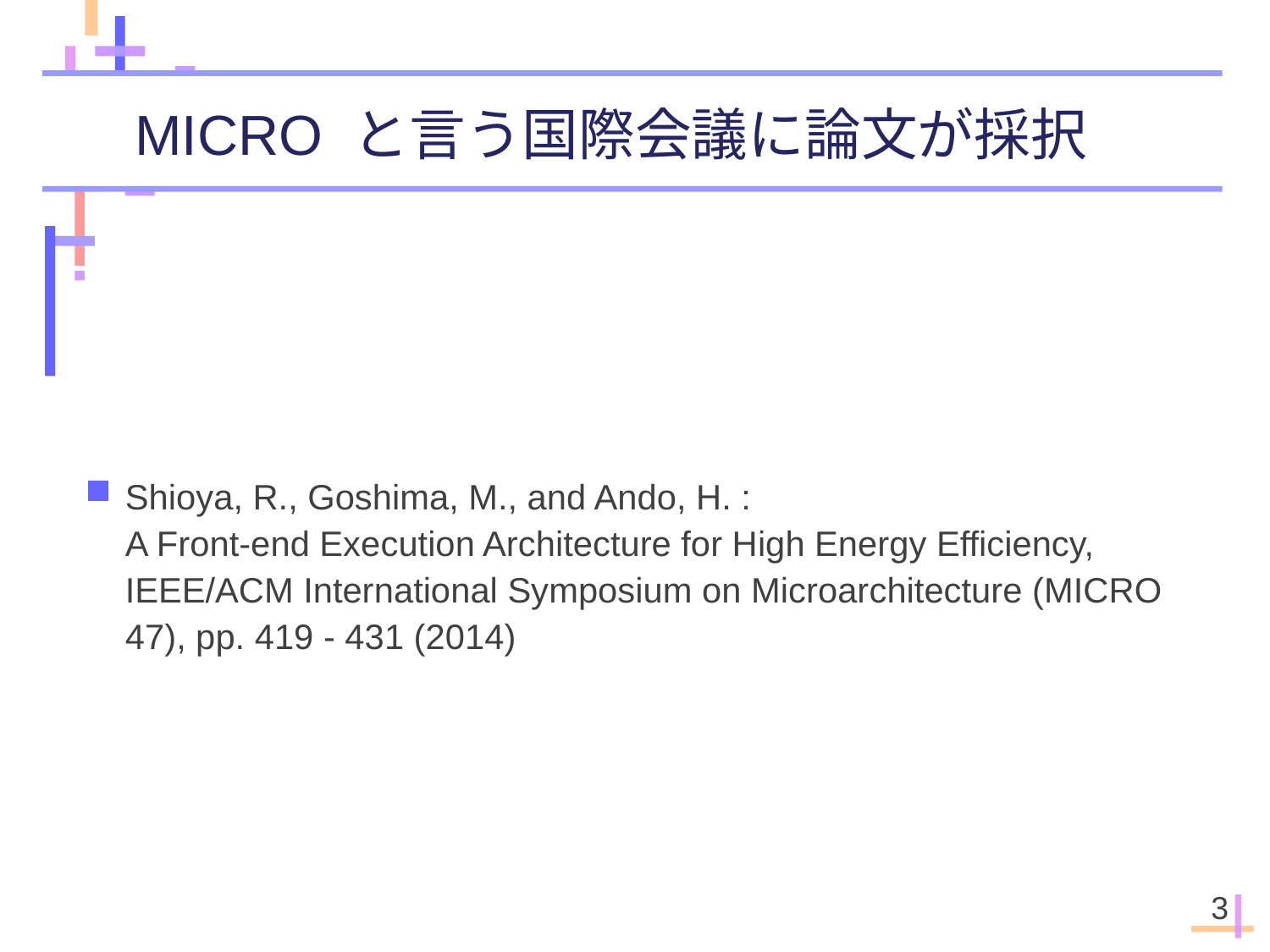

# MICRO と言う国際会議に論文が採択
Shioya, R., Goshima, M., and Ando, H. :
A Front-end Execution Architecture for High Energy Efficiency,
IEEE/ACM International Symposium on Microarchitecture (MICRO 47), pp. 419 - 431 (2014)
3